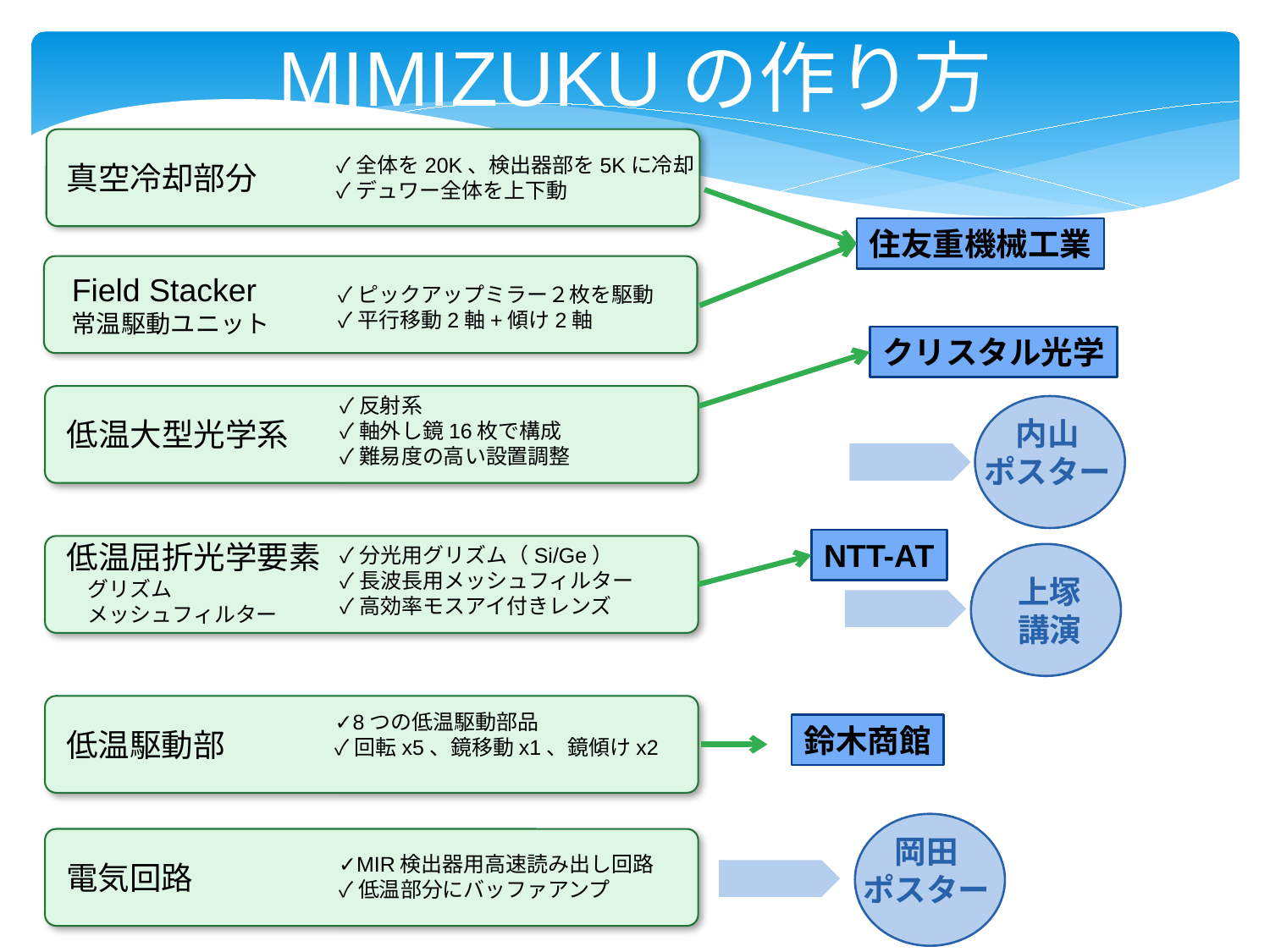

MIMIZUKUの作り方

✓全体を20K、検出器部を5Kに冷却
✓デュワー全体を上下動
真空冷却部分
住友重機械工業

Field Stacker
常温駆動ユニット
✓ピックアップミラー２枚を駆動
✓平行移動2軸+傾け2軸
クリスタル光学

✓反射系
✓軸外し鏡16枚で構成
✓難易度の高い設置調整

内山
ポスター
低温大型光学系

NTT-AT
低温屈折光学要素
　グリズム
　メッシュフィルター

✓分光用グリズム（Si/Ge）
✓長波長用メッシュフィルター
✓高効率モスアイ付きレンズ

上塚
講演

✓8つの低温駆動部品
✓回転x5、鏡移動x1、鏡傾けx2
鈴木商館
低温駆動部

岡田
ポスター

✓MIR検出器用高速読み出し回路
✓低温部分にバッファアンプ
電気回路